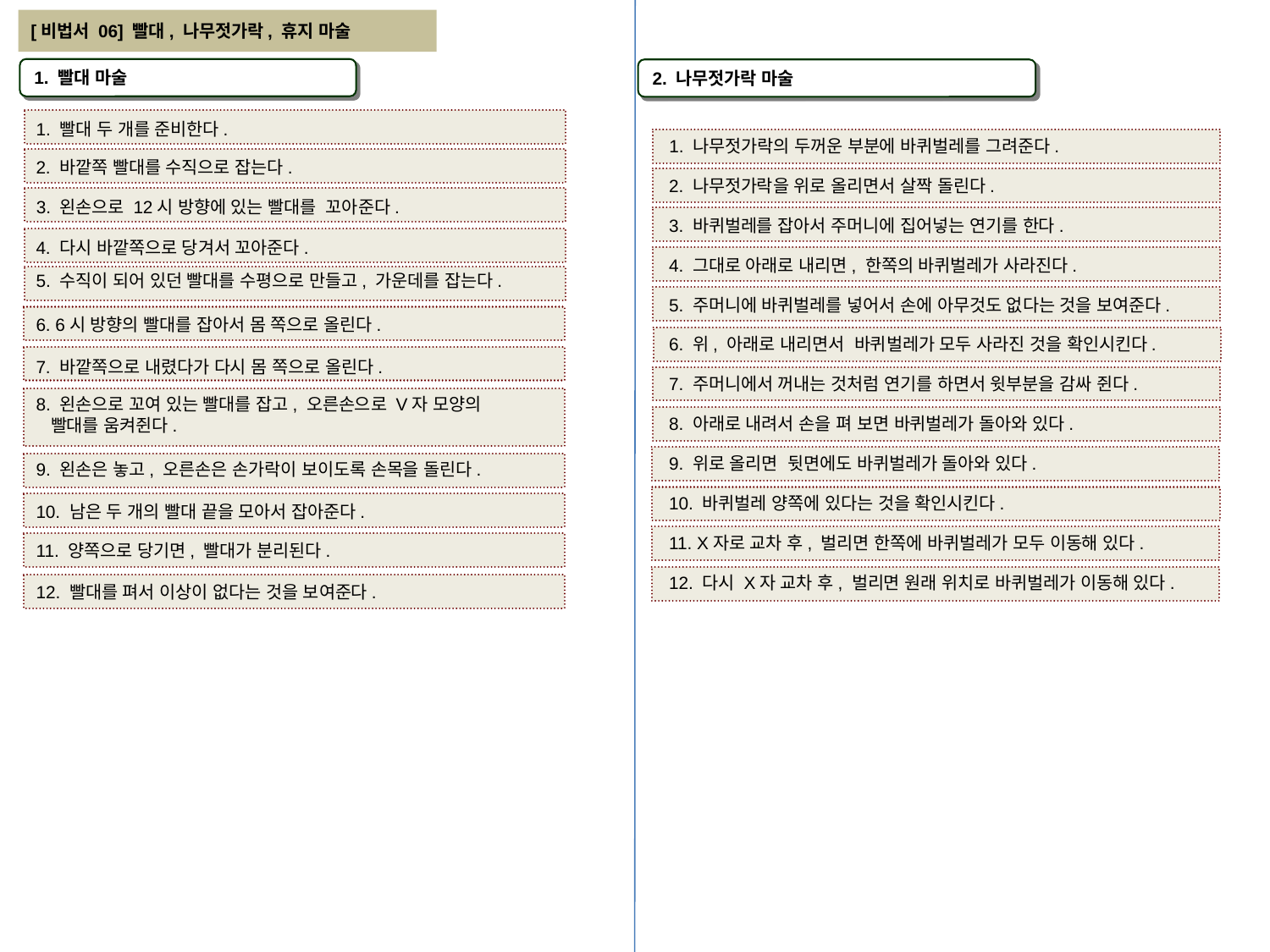

[비법서 06] 빨대, 나무젓가락, 휴지 마술
1. 빨대 마술
2. 나무젓가락 마술

1. 빨대 두 개를 준비한다.
1. 나무젓가락의 두꺼운 부분에 바퀴벌레를 그려준다.

2. 바깥쪽 빨대를 수직으로 잡는다.

2. 나무젓가락을 위로 올리면서 살짝 돌린다.

3. 왼손으로 12시 방향에 있는 빨대를  꼬아준다.

3. 바퀴벌레를 잡아서 주머니에 집어넣는 연기를 한다.

4. 다시 바깥쪽으로 당겨서 꼬아준다.

4. 그대로 아래로 내리면, 한쪽의 바퀴벌레가 사라진다.
5. 수직이 되어 있던 빨대를 수평으로 만들고, 가운데를 잡는다.

5. 주머니에 바퀴벌레를 넣어서 손에 아무것도 없다는 것을 보여준다.

6. 6시 방향의 빨대를 잡아서 몸 쪽으로 올린다.

6. 위, 아래로 내리면서  바퀴벌레가 모두 사라진 것을 확인시킨다.

7. 바깥쪽으로 내렸다가 다시 몸 쪽으로 올린다.

7. 주머니에서 꺼내는 것처럼 연기를 하면서 윗부분을 감싸 쥔다.
8. 왼손으로 꼬여 있는 빨대를 잡고, 오른손으로 V자 모양의
   빨대를 움켜쥔다.

8. 아래로 내려서 손을 펴 보면 바퀴벌레가 돌아와 있다.

9. 위로 올리면  뒷면에도 바퀴벌레가 돌아와 있다.

9. 왼손은 놓고, 오른손은 손가락이 보이도록 손목을 돌린다.

10. 바퀴벌레 양쪽에 있다는 것을 확인시킨다.

10. 남은 두 개의 빨대 끝을 모아서 잡아준다.
11. X자로 교차 후, 벌리면 한쪽에 바퀴벌레가 모두 이동해 있다.

11. 양쪽으로 당기면, 빨대가 분리된다.
12. 다시 X자 교차 후, 벌리면 원래 위치로 바퀴벌레가 이동해 있다.

12. 빨대를 펴서 이상이 없다는 것을 보여준다.